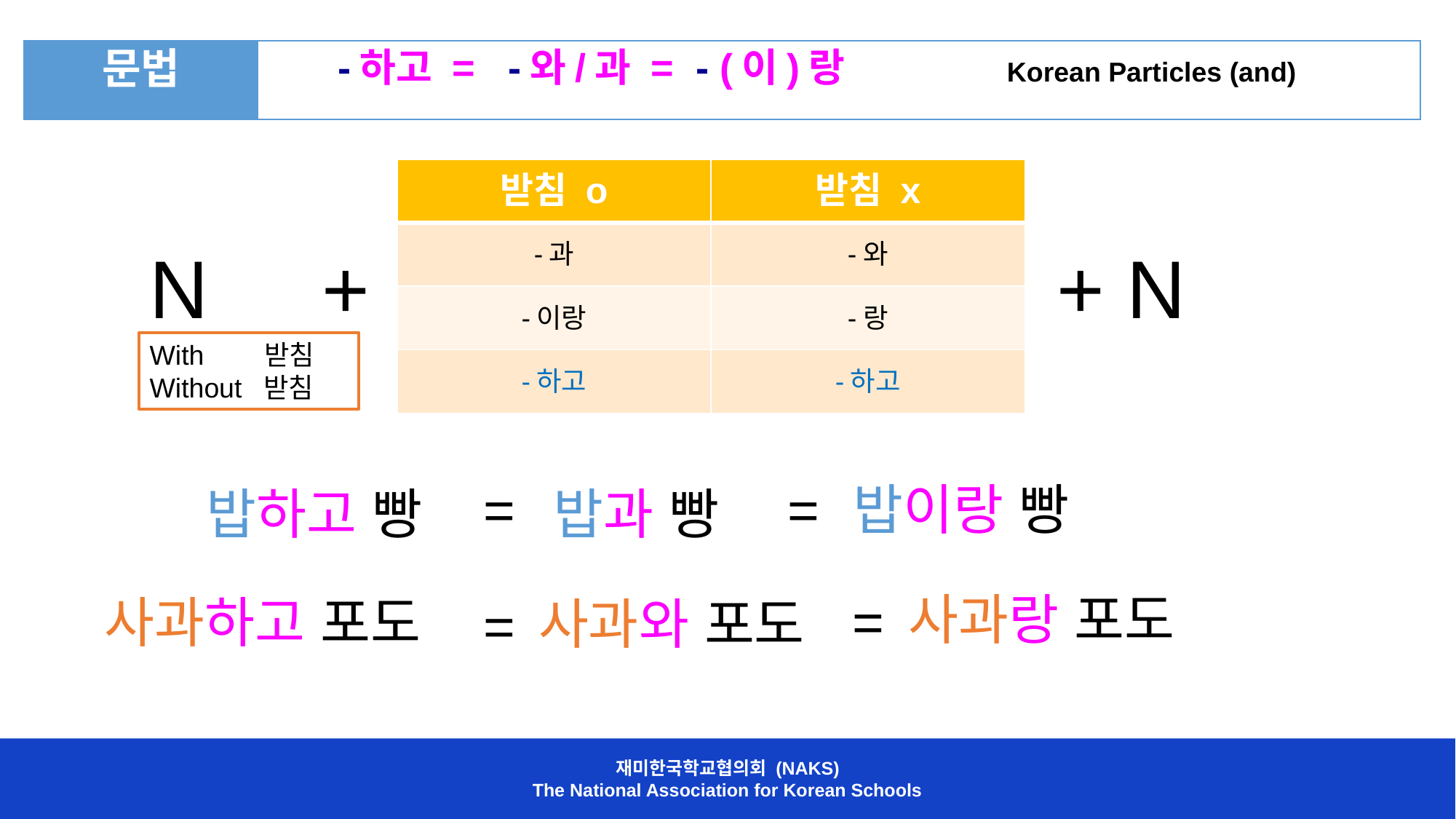

| 문법 | -하고 = -와/과 = - (이)랑 Korean Particles (and) Korean Particles (and): |
| --- | --- |
| 받침 o | 받침 x |
| --- | --- |
| -과 | -와 |
| -이랑 | -랑 |
| -하고 | -하고 |
N     +
+ N
With       받침
Without  받침
밥이랑 빵
=
=
밥과 빵
밥하고 빵
사과랑 포도
=
사과하고 포도
사과와 포도
=
재미한국학교협의회 (NAKS)
The National Association for Korean Schools